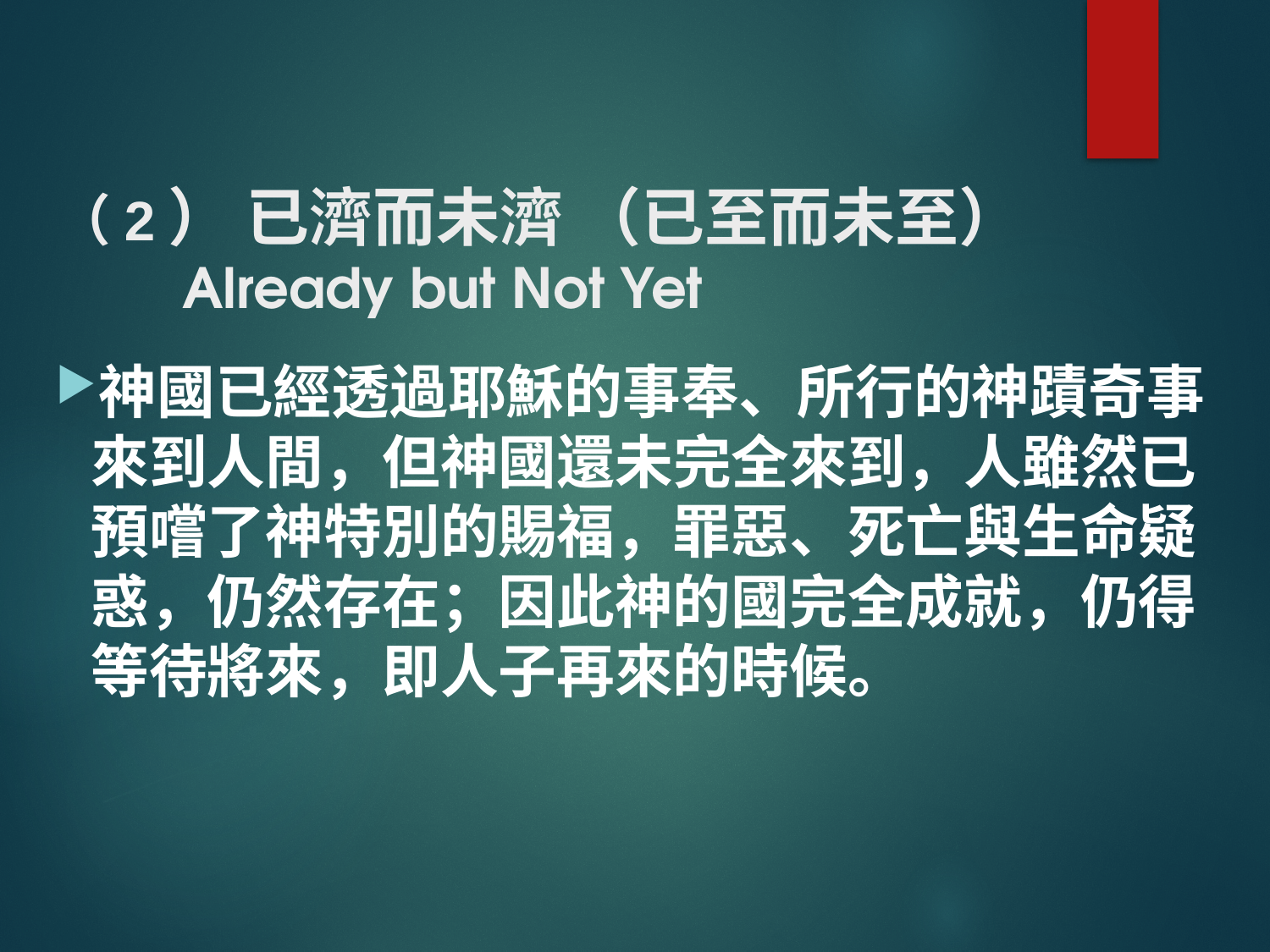

# （2） 已濟而未濟 （已至而未至）	Already but Not Yet
神國已經透過耶穌的事奉、所行的神蹟奇事來到人間，但神國還未完全來到，人雖然已預嚐了神特別的賜福，罪惡、死亡與生命疑惑，仍然存在；因此神的國完全成就，仍得等待將來，即人子再來的時候。